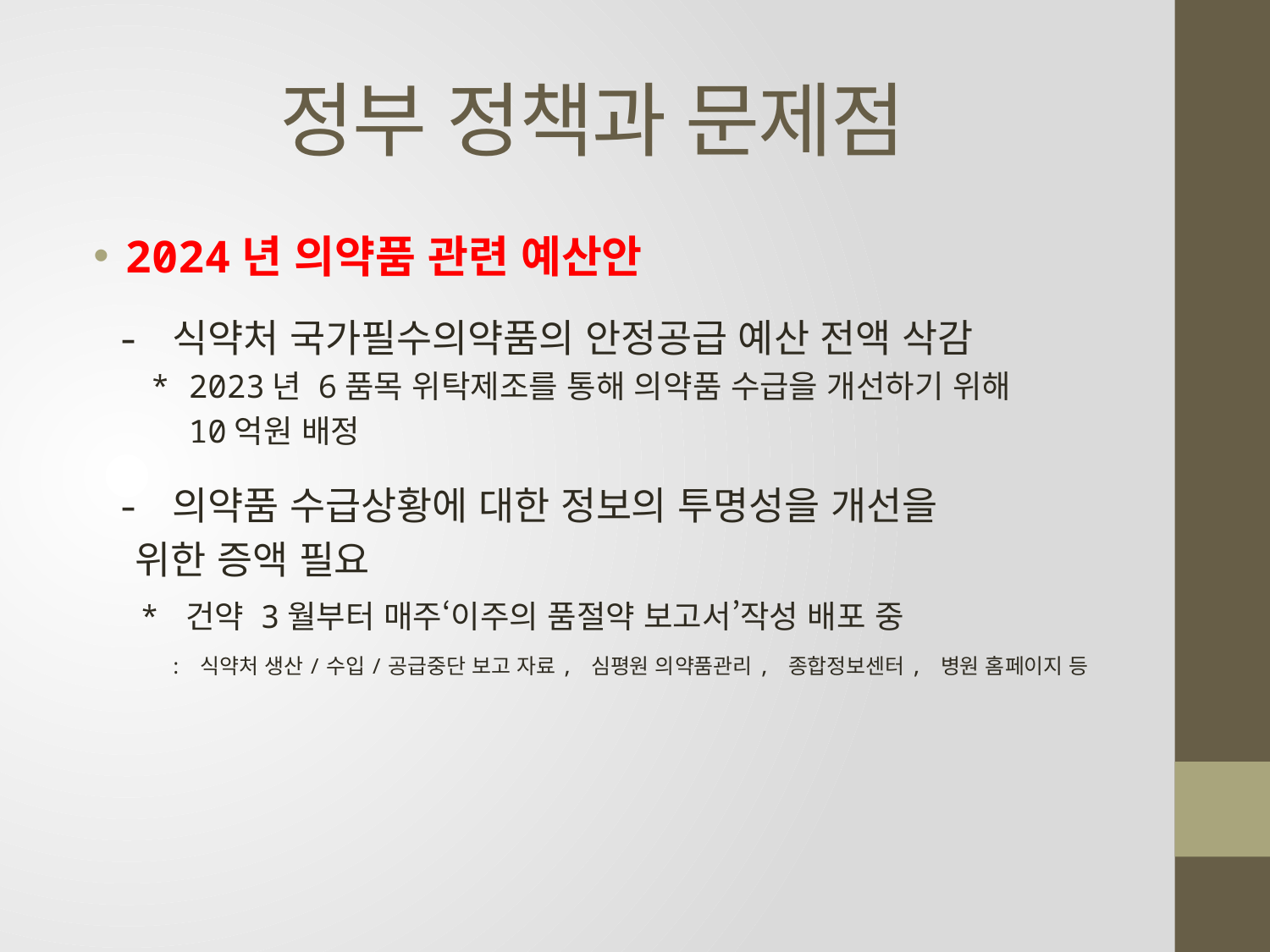

# 정부 정책과 문제점
2024년 의약품 관련 예산안

 - 식약처 국가필수의약품의 안정공급 예산 전액 삭감
   * 2023년 6품목 위탁제조를 통해 의약품 수급을 개선하기 위해
     10억원 배정

 - 의약품 수급상황에 대한 정보의 투명성을 개선을
   위한 증액 필요
  * 건약 3월부터 매주‘이주의 품절약 보고서’작성 배포 중
    : 식약처 생산/수입/공급중단 보고 자료, 심평원 의약품관리, 종합정보센터, 병원 홈페이지 등